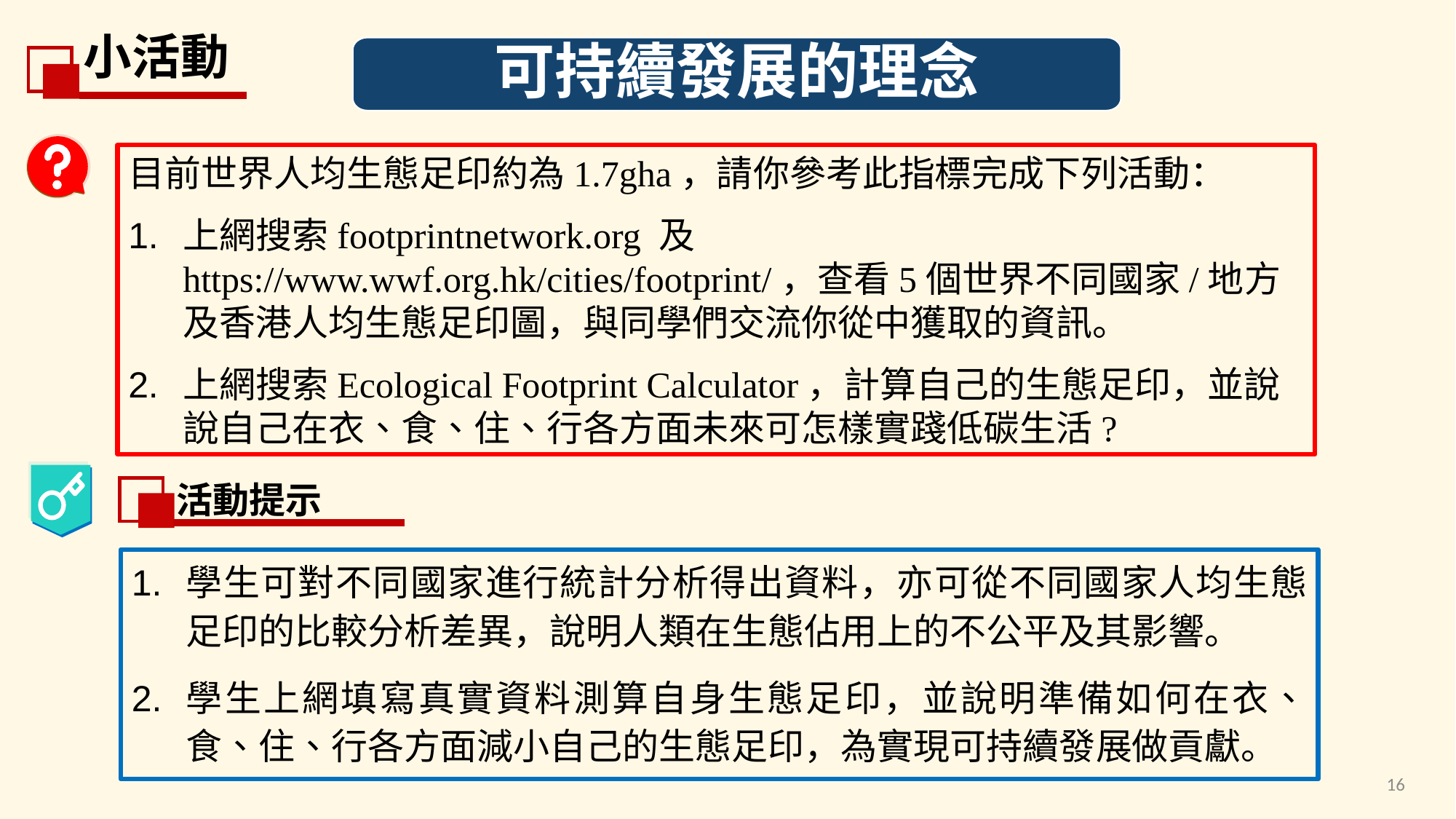

小活動

可持續發展的理念

目前世界人均生態足印約為1.7gha，請你參考此指標完成下列活動：
上網搜索footprintnetwork.org 及 https://www.wwf.org.hk/cities/footprint/，查看5個世界不同國家/地方及香港人均生態足印圖，與同學們交流你從中獲取的資訊。
上網搜索Ecological Footprint Calculator，計算自己的生態足印，並說說自己在衣、食、住、行各方面未來可怎樣實踐低碳生活?

活動提示

學生可對不同國家進行統計分析得出資料，亦可從不同國家人均生態足印的比較分析差異，說明人類在生態佔用上的不公平及其影響。
學生上網填寫真實資料測算自身生態足印，並說明準備如何在衣、食、住、行各方面減小自己的生態足印，為實現可持續發展做貢獻。